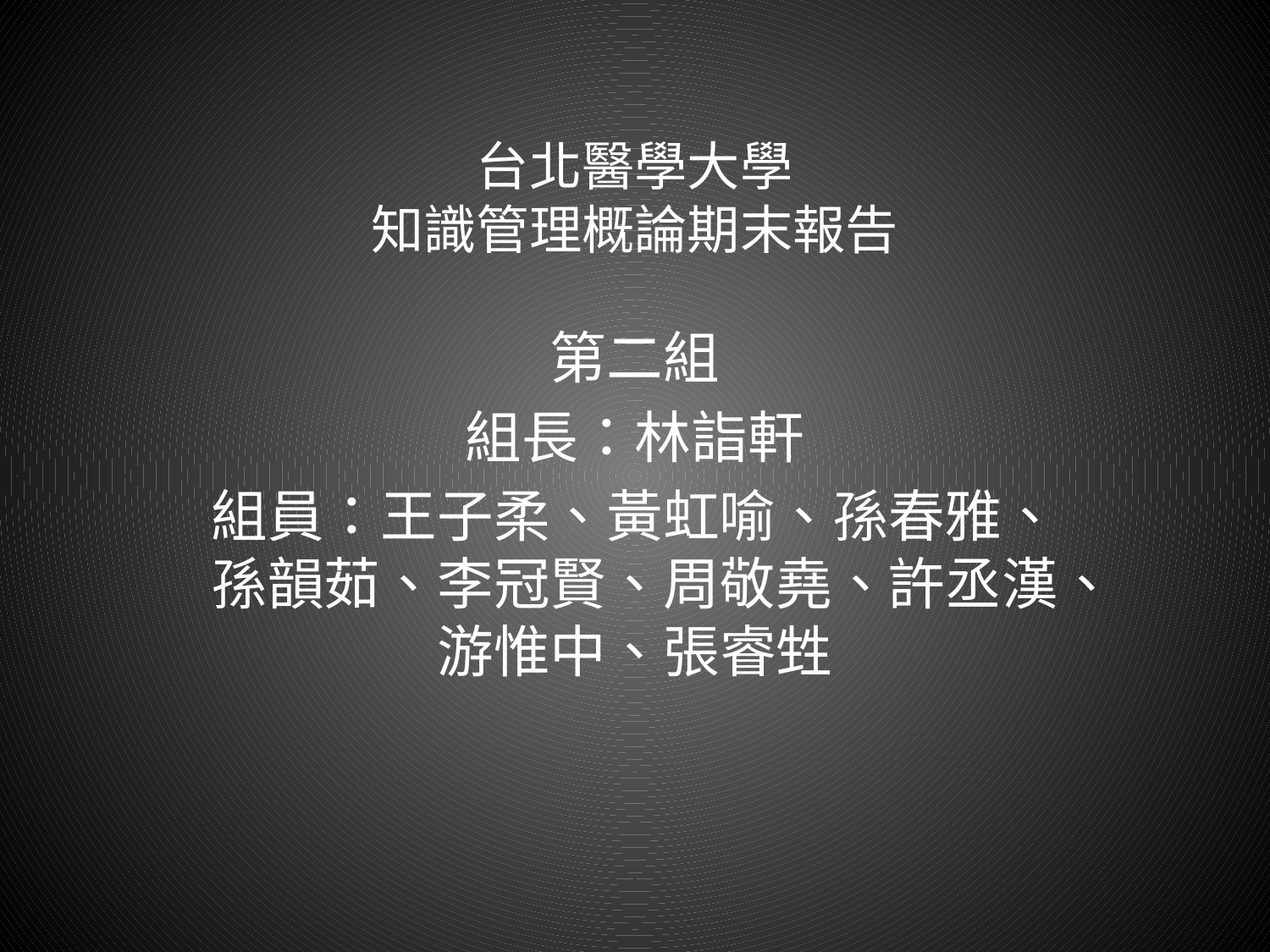

# 台北醫學大學 知識管理概論期末報告
第二組
組長：林詣軒
組員：王子柔、黃虹喻、孫春雅、孫韻茹、李冠賢、周敬堯、許丞漢、游惟中、張睿甡